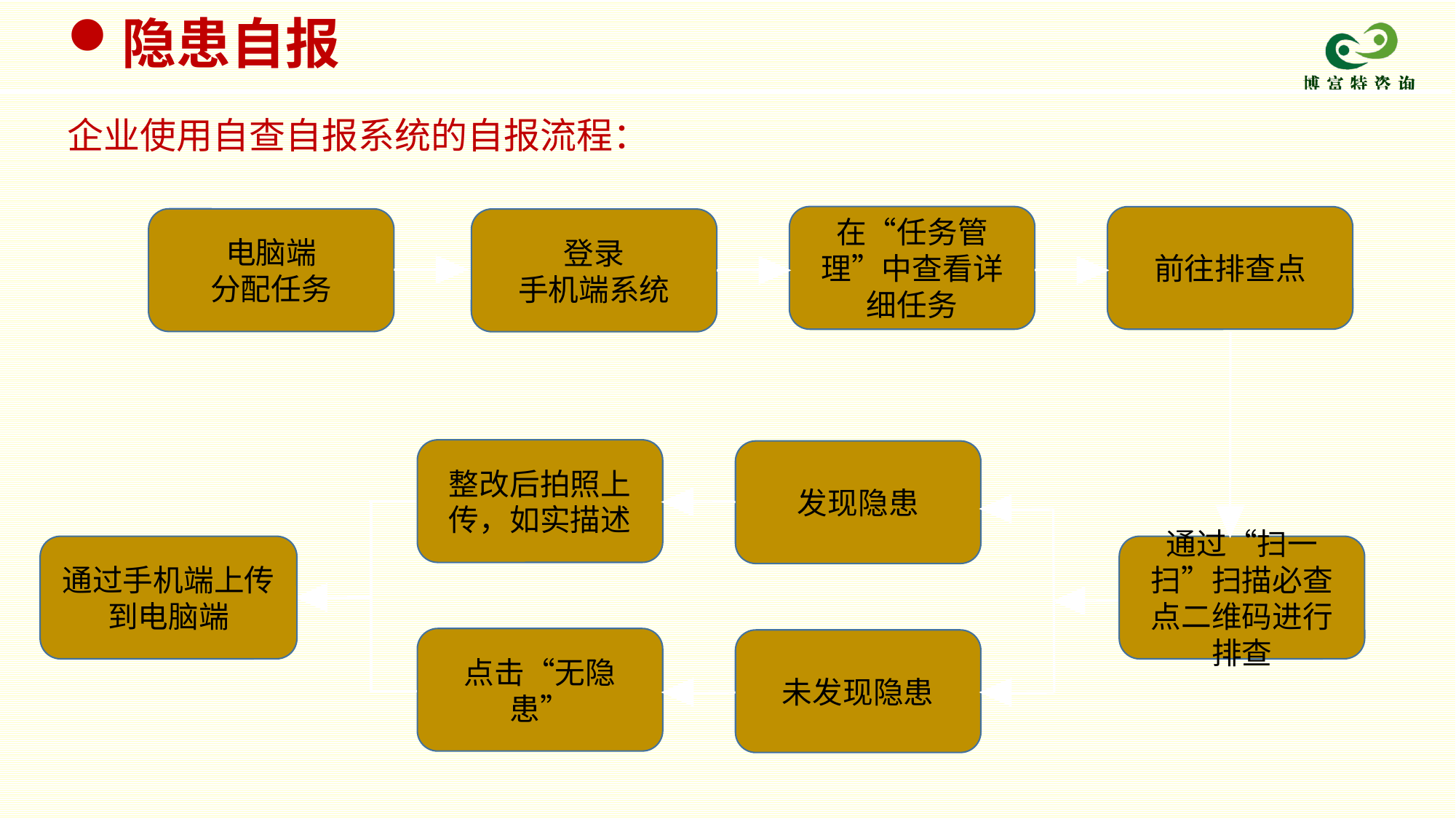

隐患自报
企业使用自查自报系统的自报流程：
在“任务管理”中查看详细任务
前往排查点
电脑端
分配任务
登录
手机端系统

整改后拍照上传，如实描述
发现隐患

通过手机端上传到电脑端
通过“扫一扫”扫描必查点二维码进行排查

点击“无隐患”
未发现隐患